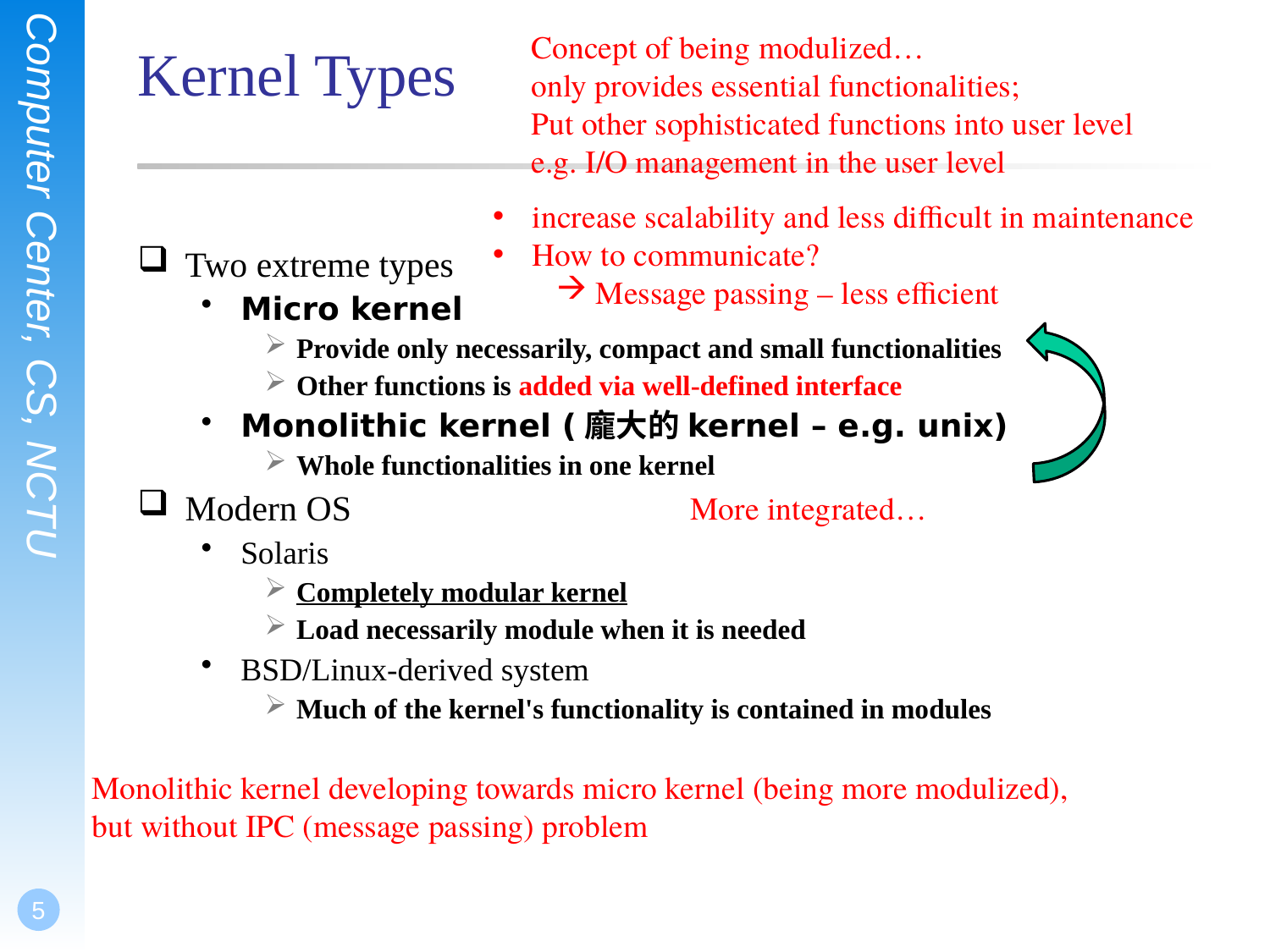

Concept of being modulized…
only provides essential functionalities;
Put other sophisticated functions into user level
e.g. I/O management in the user level
# Kernel Types
increase scalability and less difficult in maintenance
How to communicate?
Message passing – less efficient
Two extreme types
Micro kernel
Provide only necessarily, compact and small functionalities
Other functions is added via well-defined interface
Monolithic kernel (龐大的kernel – e.g. unix)
Whole functionalities in one kernel
Modern OS
Solaris
Completely modular kernel
Load necessarily module when it is needed
BSD/Linux-derived system
Much of the kernel's functionality is contained in modules

More integrated…
Monolithic kernel developing towards micro kernel (being more modulized),
but without IPC (message passing) problem